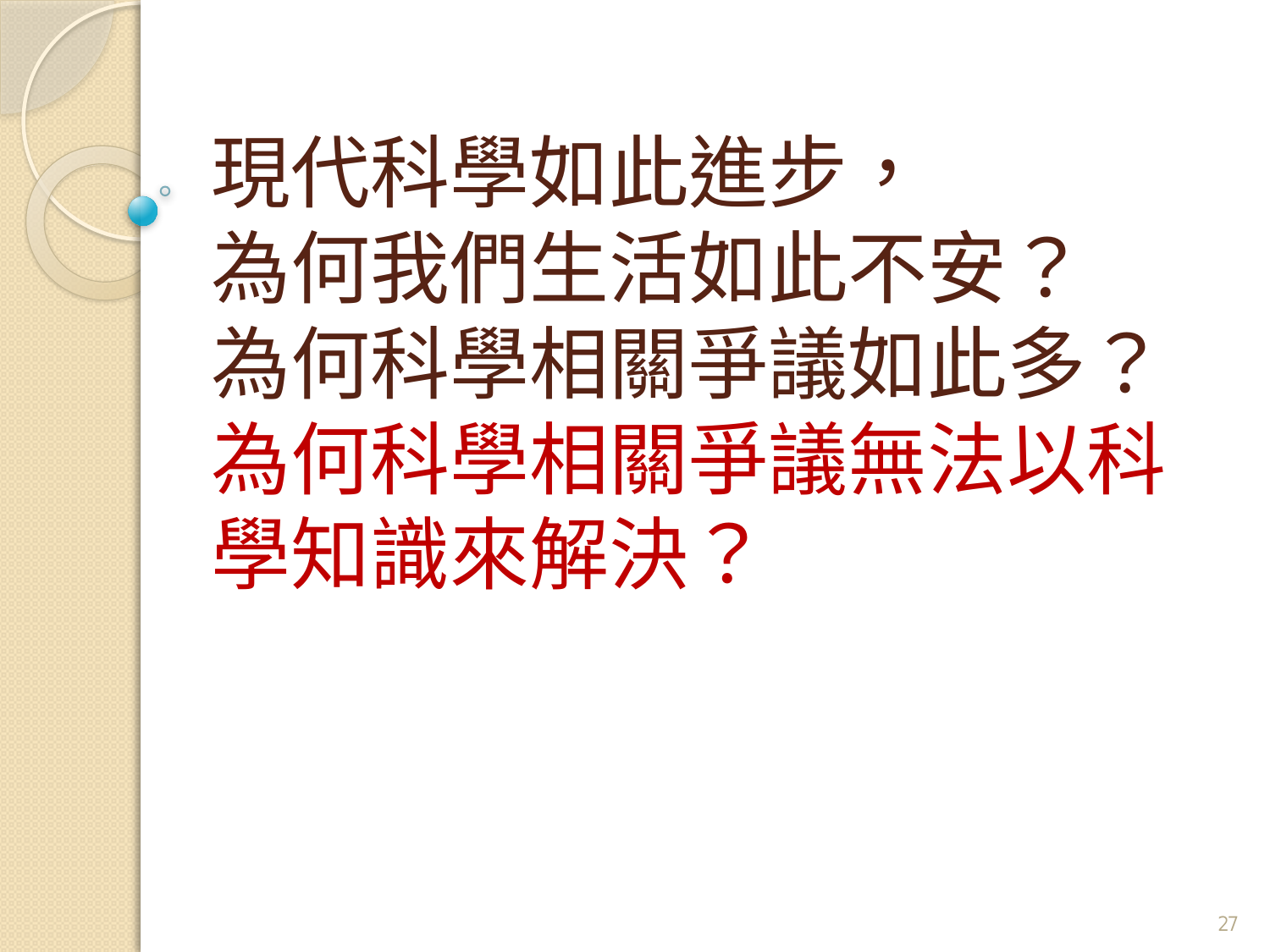

# 現代科學如此進步， 為何我們生活如此不安？ 為何科學相關爭議如此多？ 為何科學相關爭議無法以科學知識來解決？
27